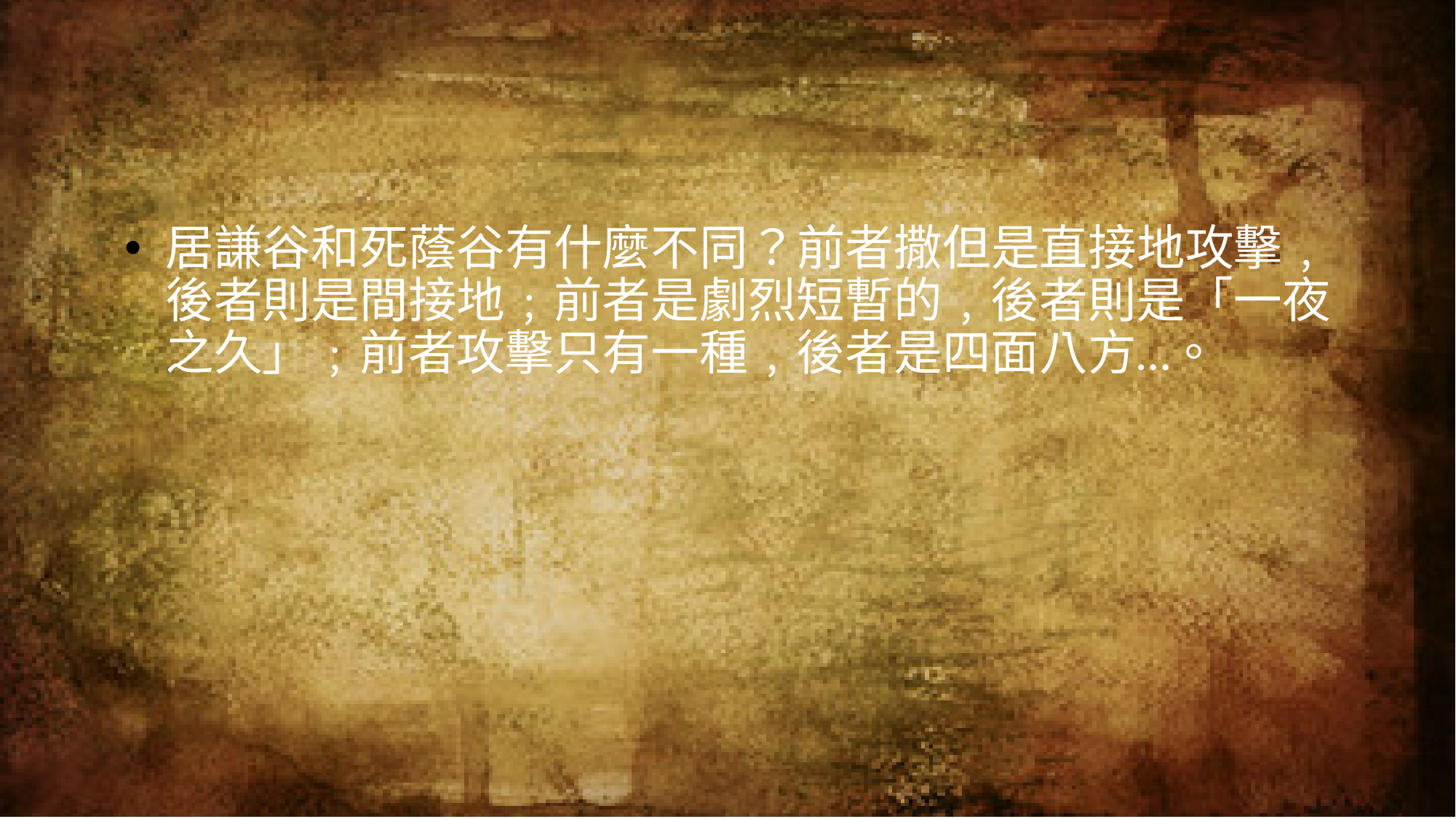

居謙谷和死蔭谷有什麼不同？前者撒但是直接地攻擊﹐後者則是間接地﹔前者是劇烈短暫的﹐後者則是「一夜之久」﹔前者攻擊只有一種﹐後者是四面八方…。